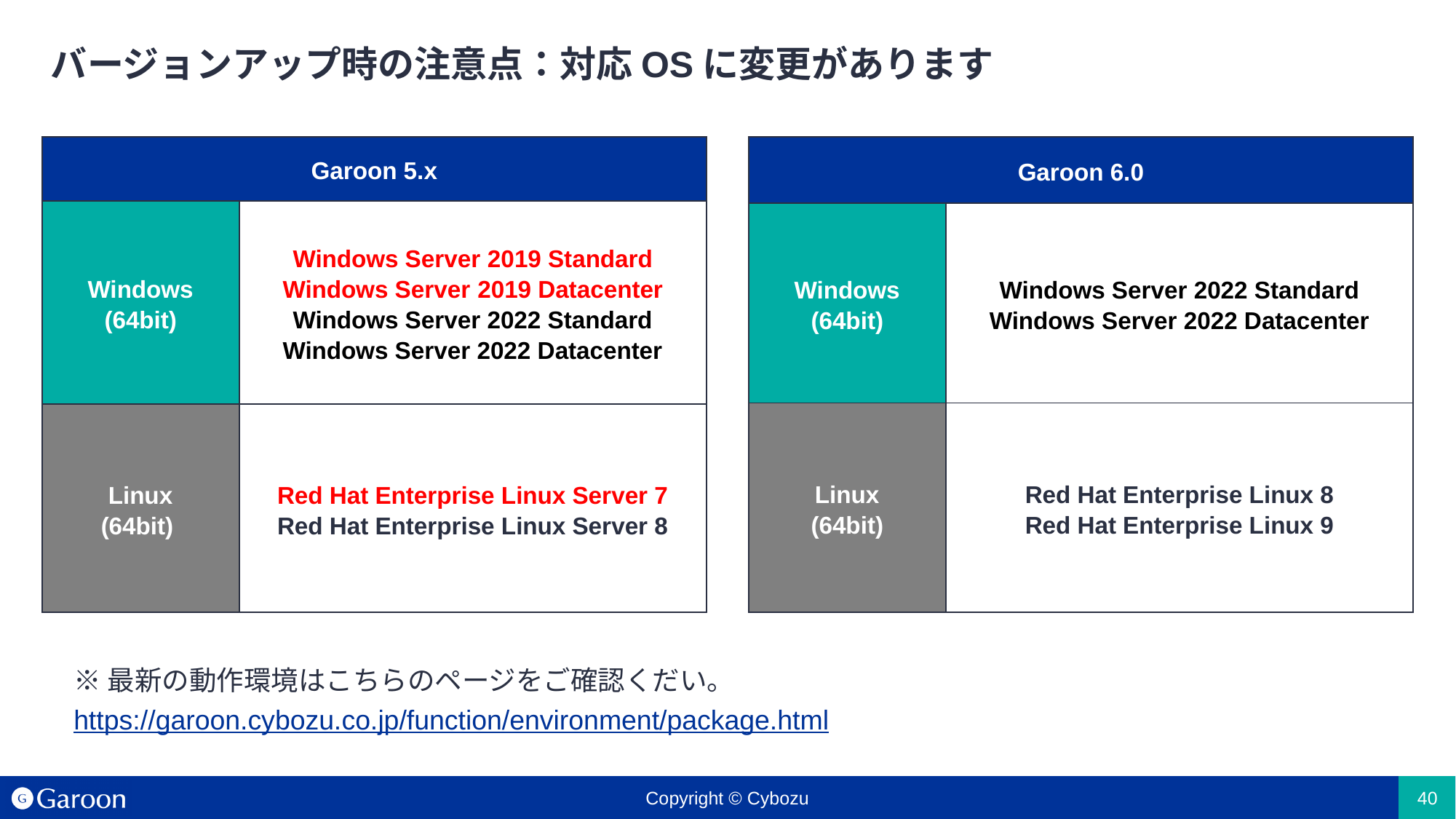

# バージョンアップ時の注意点：対応OSに変更があります
| Garoon 5.x |  |
| --- | --- |
| Windows (64bit) | Windows Server 2019 Standard Windows Server 2019 Datacenter Windows Server 2022 Standard Windows Server 2022 Datacenter |
| Linux (64bit) | Red Hat Enterprise Linux Server 7 Red Hat Enterprise Linux Server 8 |
| Garoon 6.0 |  |
| --- | --- |
| Windows (64bit) | Windows Server 2022 Standard Windows Server 2022 Datacenter |
| Linux (64bit) | Red Hat Enterprise Linux 8 Red Hat Enterprise Linux 9 |
※最新の動作環境はこちらのページをご確認くだい。 https://garoon.cybozu.co.jp/function/environment/package.html